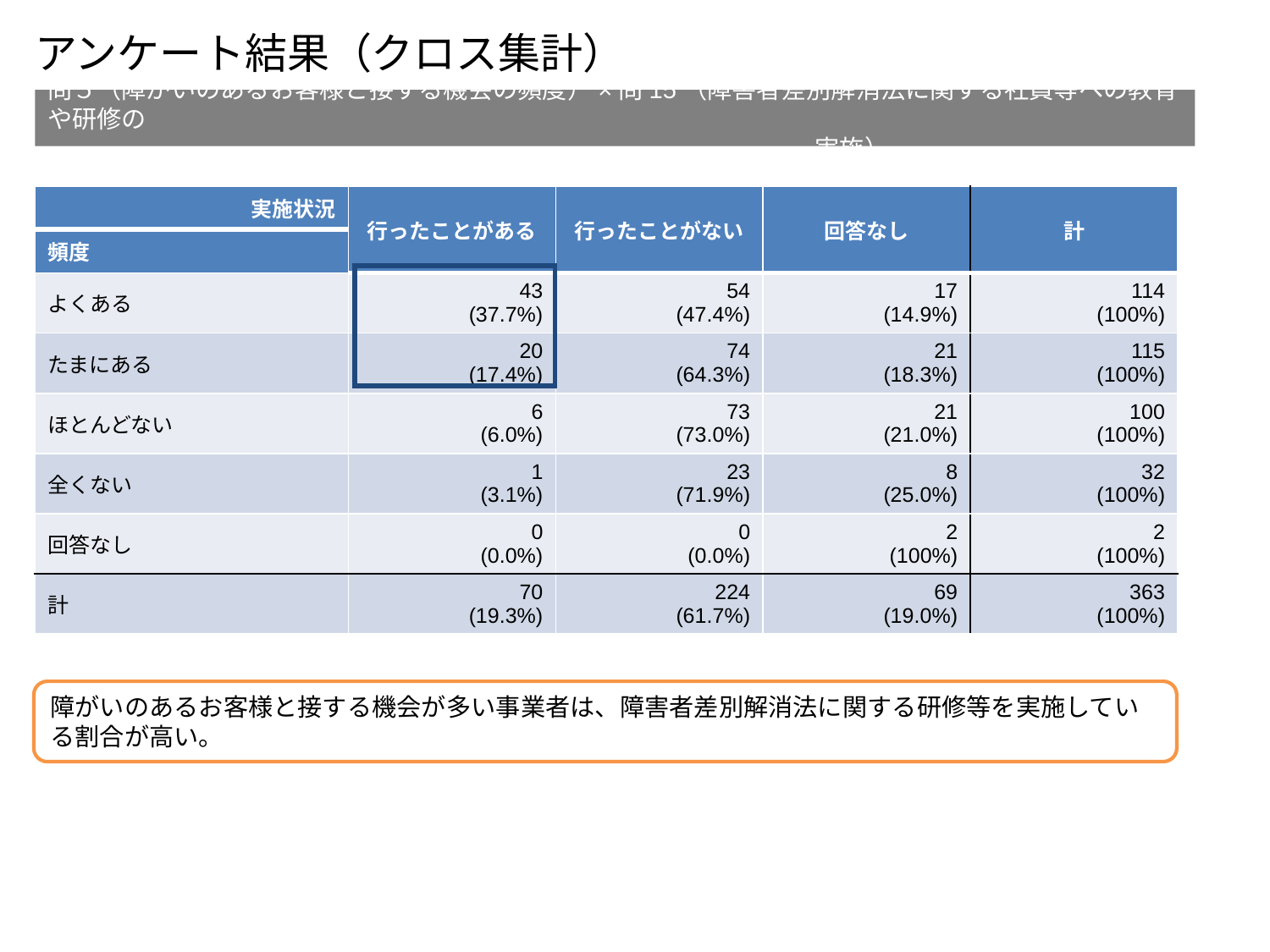

アンケート結果（クロス集計）

問５（障がいのあるお客様と接する機会の頻度）×問15（障害者差別解消法に関する社員等への教育や研修の
　　　　　　　　　　　　　　　　　　　　　　　　　　　　　　　実施）
| 実施状況 | 行ったことがある | 行ったことがない | 回答なし | 計 |
| --- | --- | --- | --- | --- |
| 頻度 |  |  |  |  |
| よくある | 43 (37.7%) | 54 (47.4%) | 17 (14.9%) | 114 (100%) |
| たまにある | 20 (17.4%) | 74 (64.3%) | 21 (18.3%) | 115 (100%) |
| ほとんどない | 6 (6.0%) | 73 (73.0%) | 21 (21.0%) | 100 (100%) |
| 全くない | 1 (3.1%) | 23 (71.9%) | 8 (25.0%) | 32 (100%) |
| 回答なし | 0 (0.0%) | 0 (0.0%) | 2 (100%) | 2 (100%) |
| 計 | 70 (19.3%) | 224 (61.7%) | 69 (19.0%) | 363 (100%) |
|  |
| --- |
障がいのあるお客様と接する機会が多い事業者は、障害者差別解消法に関する研修等を実施している割合が高い。